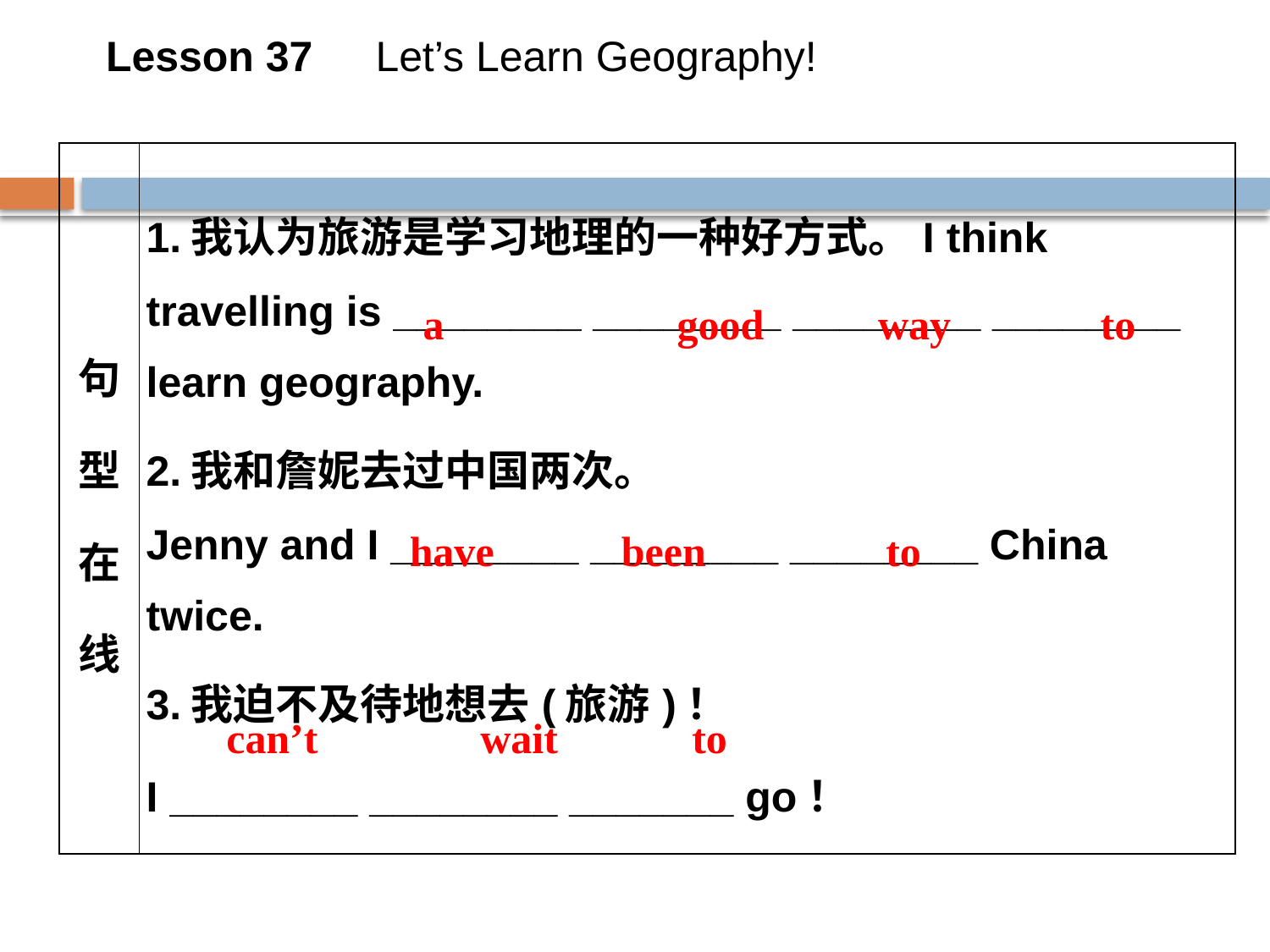

Lesson 37　Let’s Learn Geography!
| 句型在线 | 1.我认为旅游是学习地理的一种好方式。I think travelling is \_\_\_\_\_\_\_\_ \_\_\_\_\_\_\_\_ \_\_\_\_\_\_\_\_ \_\_\_\_\_\_\_\_ learn geography. 2.我和詹妮去过中国两次。 Jenny and I \_\_\_\_\_\_\_\_ \_\_\_\_\_\_\_\_ \_\_\_\_\_\_\_\_ China twice. 3.我迫不及待地想去(旅游)！ I \_\_\_\_\_\_\_\_ \_\_\_\_\_\_\_\_ \_\_\_\_\_\_\_ go！ |
| --- | --- |
a 		good 	       way 	    to
have 	        been 	         to
can’t 		wait 	        to